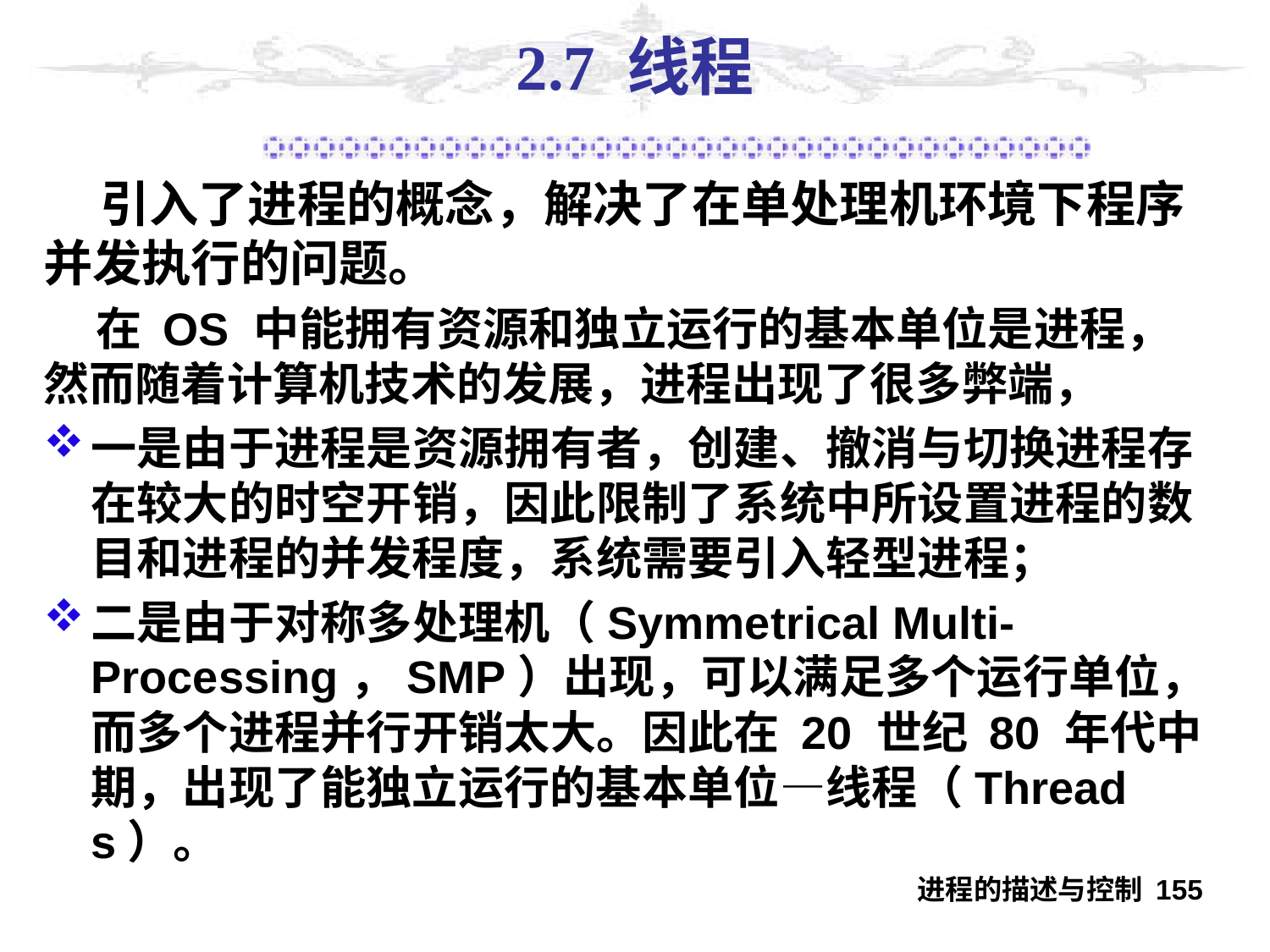

# 2.7 线程
    引入了进程的概念，解决了在单处理机环境下程序并发执行的问题。
    在 OS 中能拥有资源和独立运行的基本单位是进程，然而随着计算机技术的发展，进程出现了很多弊端，
一是由于进程是资源拥有者，创建、撤消与切换进程存在较大的时空开销，因此限制了系统中所设置进程的数目和进程的并发程度，系统需要引入轻型进程；
二是由于对称多处理机（Symmetrical Multi-Processing，SMP）出现，可以满足多个运行单位，而多个进程并行开销太大。因此在 20 世纪 80 年代中期，出现了能独立运行的基本单位—线程（Threads）。